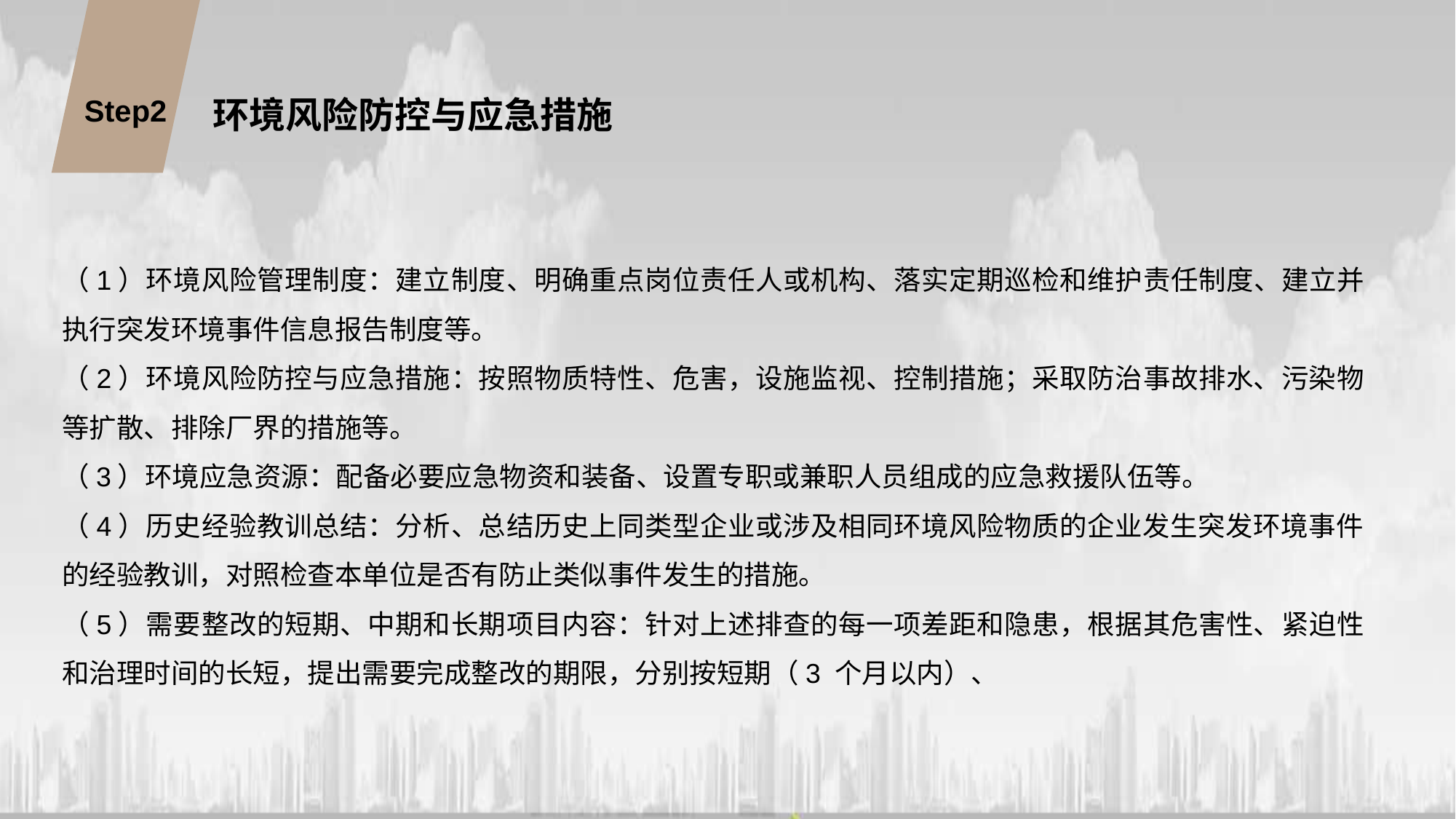

Step2
环境风险防控与应急措施
（1）环境风险管理制度：建立制度、明确重点岗位责任人或机构、落实定期巡检和维护责任制度、建立并执行突发环境事件信息报告制度等。
（2）环境风险防控与应急措施：按照物质特性、危害，设施监视、控制措施；采取防治事故排水、污染物等扩散、排除厂界的措施等。
（3）环境应急资源：配备必要应急物资和装备、设置专职或兼职人员组成的应急救援队伍等。
（4）历史经验教训总结：分析、总结历史上同类型企业或涉及相同环境风险物质的企业发生突发环境事件的经验教训，对照检查本单位是否有防止类似事件发生的措施。
（5）需要整改的短期、中期和长期项目内容：针对上述排查的每一项差距和隐患，根据其危害性、紧迫性和治理时间的长短，提出需要完成整改的期限，分别按短期（3 个月以内）、